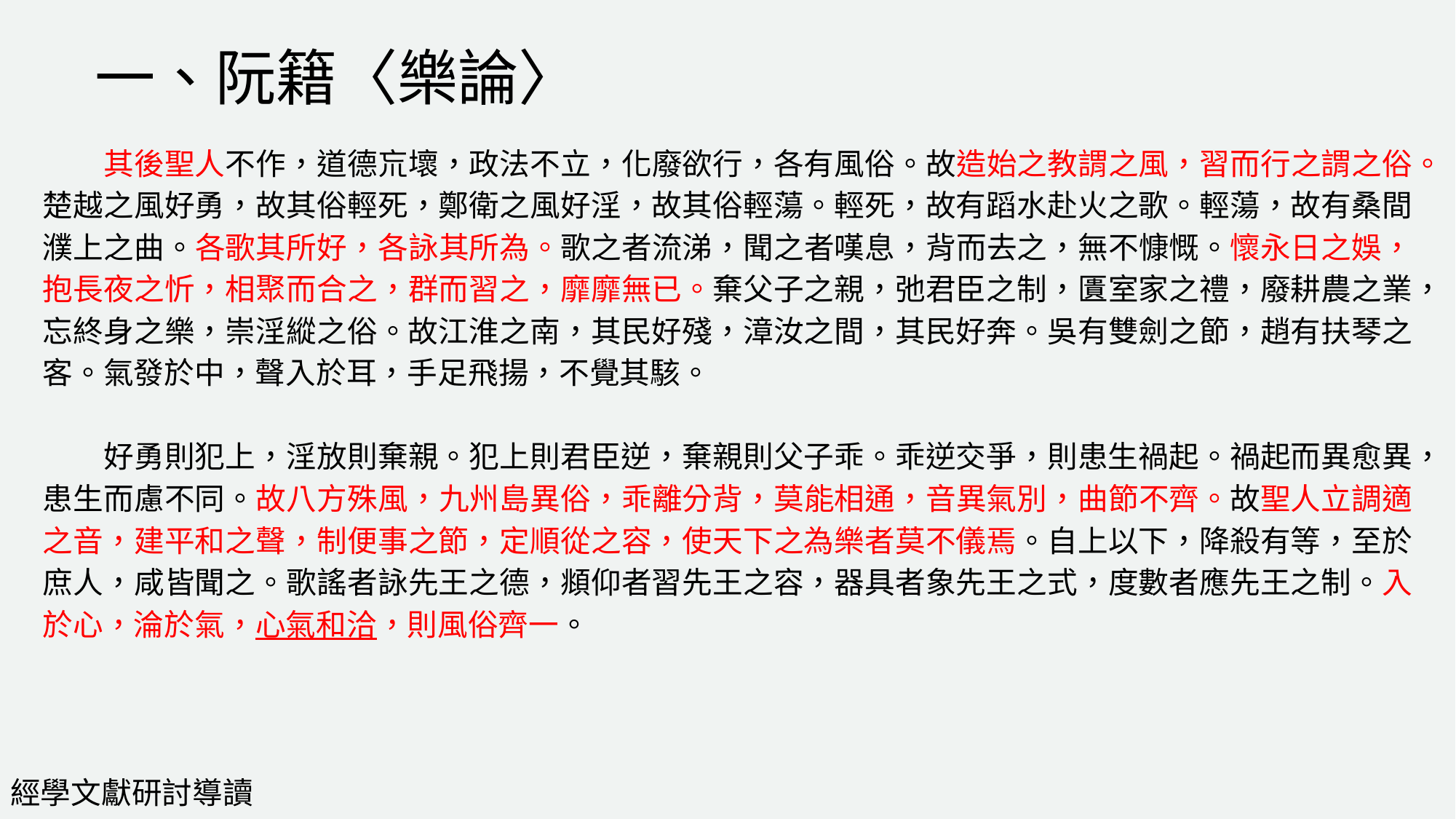

一、阮籍〈樂論〉
　　其後聖人不作，道德巟壞，政法不立，化廢欲行，各有風俗。故造始之教謂之風，習而行之謂之俗。楚越之風好勇，故其俗輕死，鄭衛之風好淫，故其俗輕蕩。輕死，故有蹈水赴火之歌。輕蕩，故有桑間濮上之曲。各歌其所好，各詠其所為。歌之者流涕，聞之者嘆息，背而去之，無不慷慨。懷永日之娛，抱長夜之忻，相聚而合之，群而習之，靡靡無已。棄父子之親，弛君臣之制，匱室家之禮，廢耕農之業，忘終身之樂，崇淫縱之俗。故江淮之南，其民好殘，漳汝之間，其民好奔。吳有雙劍之節，趙有扶琴之客。氣發於中，聲入於耳，手足飛揚，不覺其駭。

　　好勇則犯上，淫放則棄親。犯上則君臣逆，棄親則父子乖。乖逆交爭，則患生禍起。禍起而異愈異，患生而慮不同。故八方殊風，九州島異俗，乖離分背，莫能相通，音異氣別，曲節不齊。故聖人立調適之音，建平和之聲，制便事之節，定順從之容，使天下之為樂者莫不儀焉。自上以下，降殺有等，至於庶人，咸皆聞之。歌謠者詠先王之德，頫仰者習先王之容，器具者象先王之式，度數者應先王之制。入於心，淪於氣，心氣和洽，則風俗齊一。